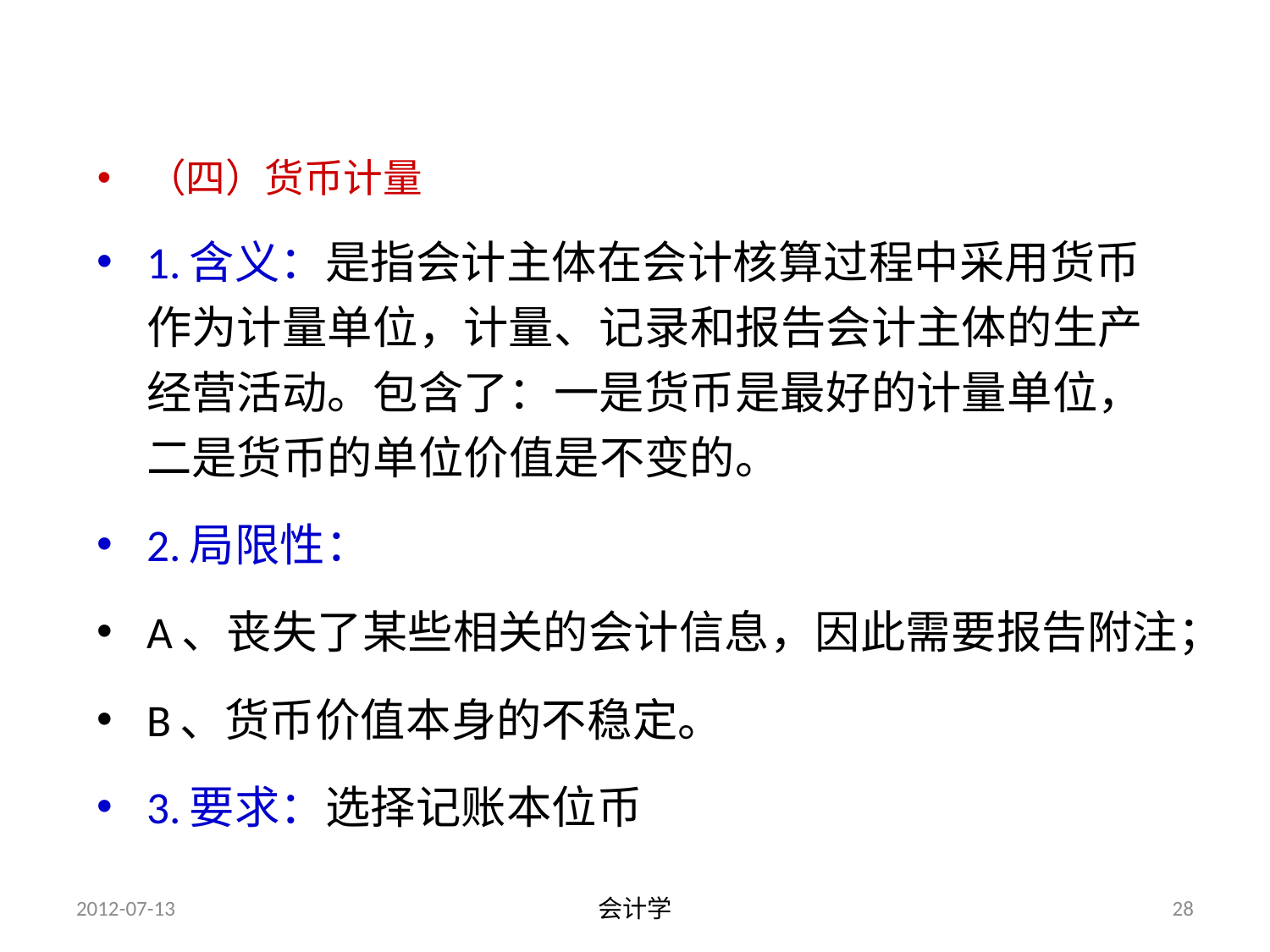

（四）货币计量
1.含义：是指会计主体在会计核算过程中采用货币作为计量单位，计量、记录和报告会计主体的生产经营活动。包含了：一是货币是最好的计量单位，二是货币的单位价值是不变的。
2.局限性：
A、丧失了某些相关的会计信息，因此需要报告附注；
B、货币价值本身的不稳定。
3.要求：选择记账本位币
2012-07-13
会计学
28